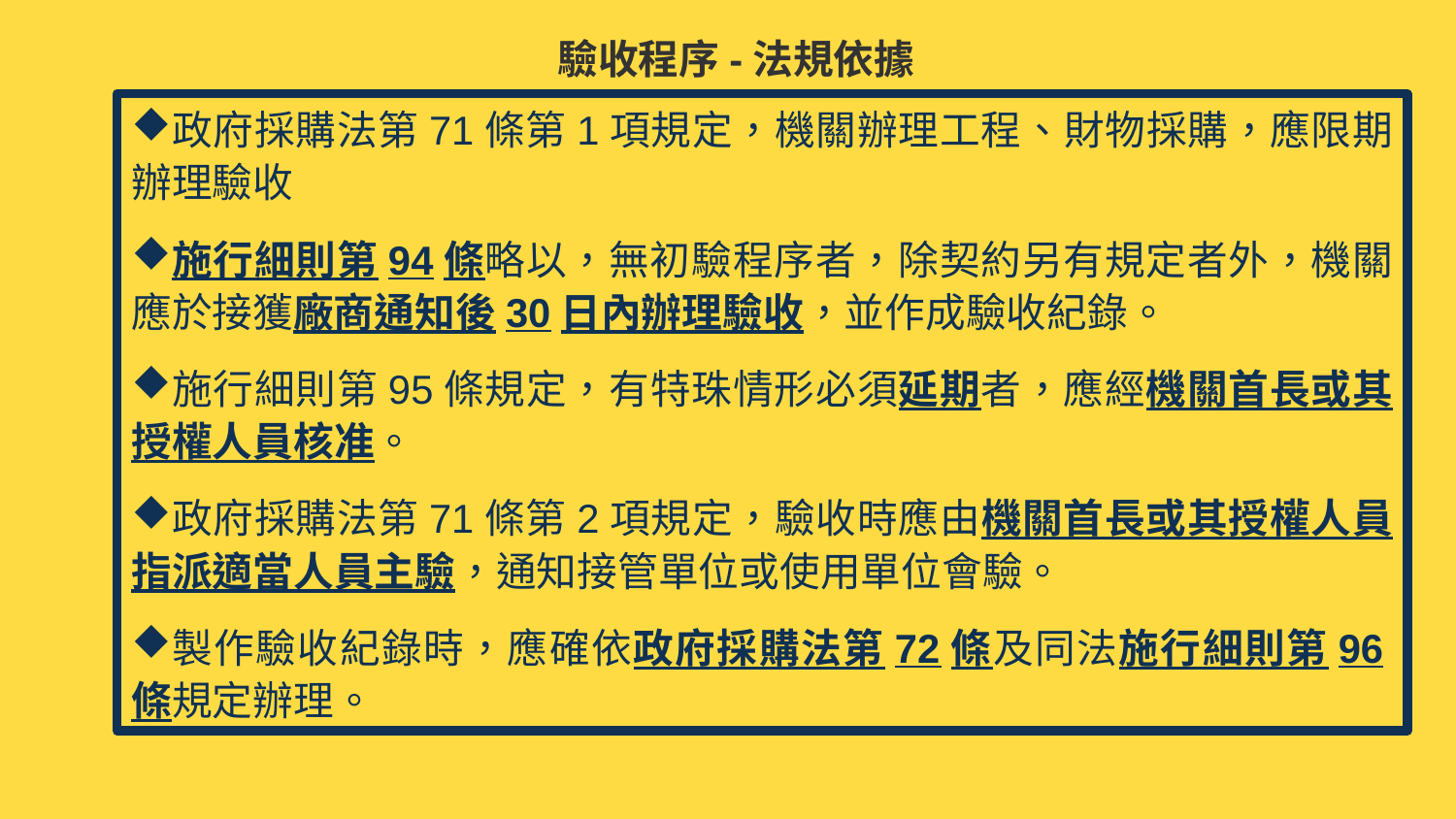

驗收程序-法規依據
政府採購法第71條第1項規定，機關辦理工程、財物採購，應限期辦理驗收
施行細則第94條略以，無初驗程序者，除契約另有規定者外，機關應於接獲廠商通知後30日內辦理驗收，並作成驗收紀錄。
施行細則第95條規定，有特珠情形必須延期者，應經機關首長或其授權人員核准。
政府採購法第71條第2項規定，驗收時應由機關首長或其授權人員指派適當人員主驗，通知接管單位或使用單位會驗。
製作驗收紀錄時，應確依政府採購法第72條及同法施行細則第96條規定辦理。